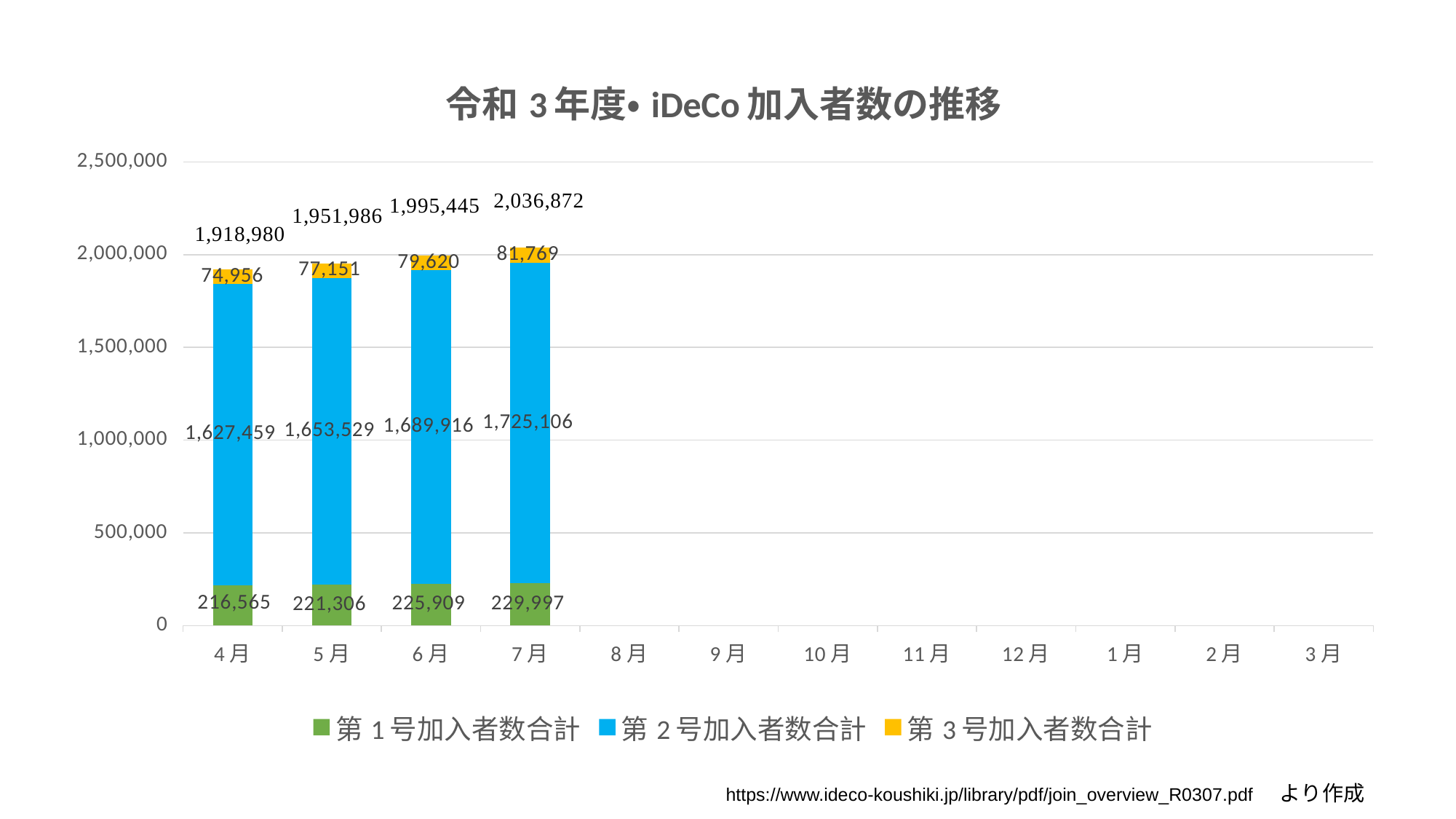

### Chart: 令和3年度・iDeCo加入者数の推移

| Category | 第1号加入者数合計 | 第2号加入者数合計 | 第3号加入者数合計 |
|---|---|---|---|
| 4月 | 216565.0 | 1627459.0 | 74956.0 |
| 5月 | 221306.0 | 1653529.0 | 77151.0 |
| 6月 | 225909.0 | 1689916.0 | 79620.0 |
| 7月 | 229997.0 | 1725106.0 | 81769.0 |
| 8月 | None | None | None |
| 9月 | None | None | None |
| 10月 | None | None | None |
| 11月 | None | None | None |
| 12月 | None | None | None |
| 1月 | None | None | None |
| 2月 | None | None | None |
| 3月 | None | None | None |
https://www.ideco-koushiki.jp/library/pdf/join_overview_R0307.pdf　より作成